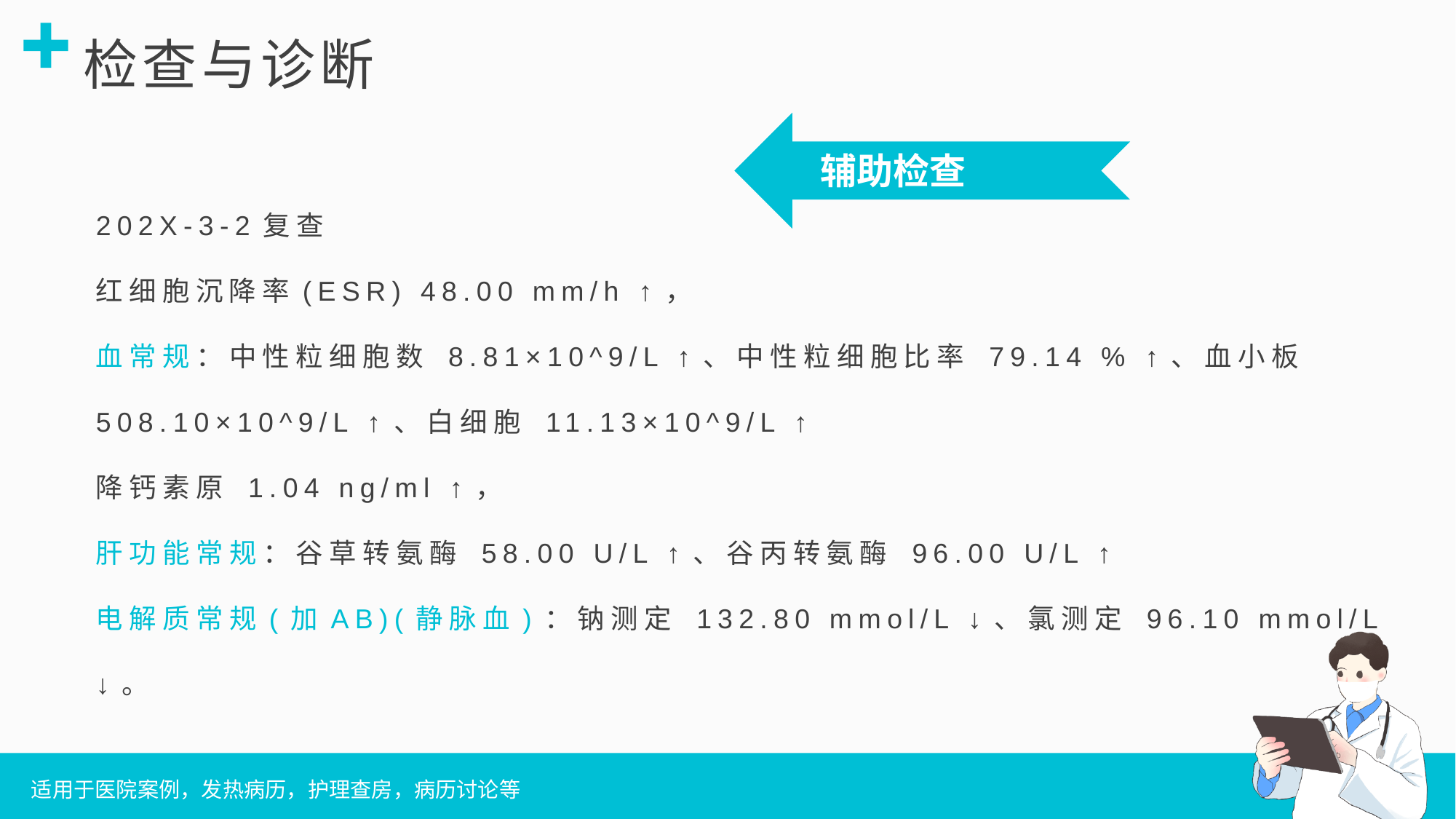

辅助检查
202X-3-2复查
红细胞沉降率(ESR) 48.00 mm/h ↑，
血常规：中性粒细胞数 8.81×10^9/L ↑、中性粒细胞比率 79.14 % ↑、血小板508.10×10^9/L ↑、白细胞 11.13×10^9/L ↑
降钙素原 1.04 ng/ml ↑，
肝功能常规：谷草转氨酶 58.00 U/L ↑、谷丙转氨酶 96.00 U/L ↑
电解质常规(加AB)(静脉血)：钠测定 132.80 mmol/L ↓、氯测定 96.10 mmol/L ↓。